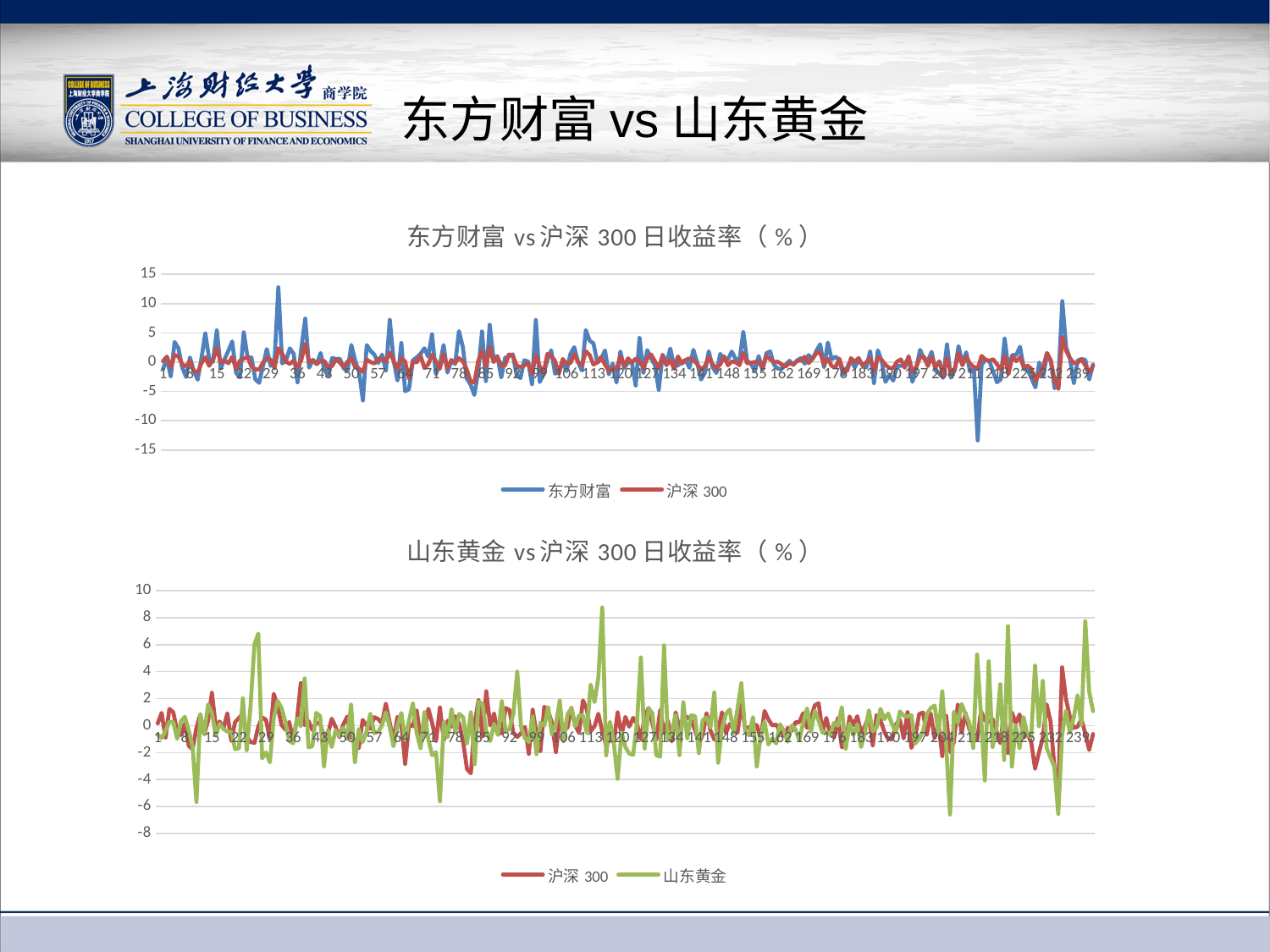

# 东方财富vs山东黄金

### Chart: 东方财富vs沪深300日收益率（%）

| Category | 东方财富 | 沪深300 |
|---|---|---|

### Chart: 山东黄金vs沪深300日收益率（%）

| Category | 沪深300 |  |
|---|---|---|